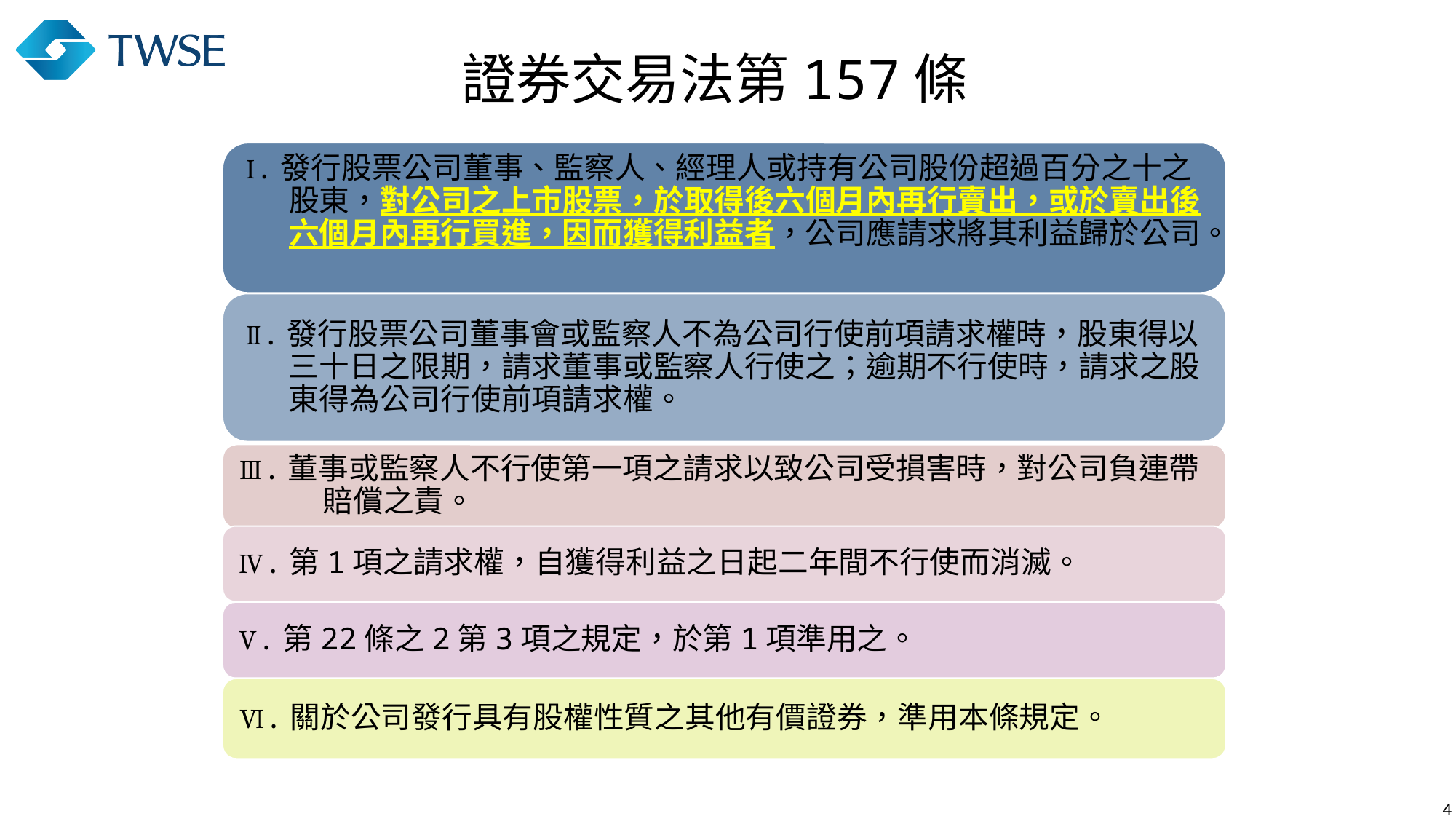

#
證券交易法第157條
Ⅰ.發行股票公司董事、監察人、經理人或持有公司股份超過百分之十之股東，對公司之上市股票，於取得後六個月內再行賣出，或於賣出後六個月內再行買進，因而獲得利益者，公司應請求將其利益歸於公司。
Ⅱ.發行股票公司董事會或監察人不為公司行使前項請求權時，股東得以三十日之限期，請求董事或監察人行使之；逾期不行使時，請求之股東得為公司行使前項請求權。
Ⅲ.董事或監察人不行使第一項之請求以致公司受損害時，對公司負連帶        賠償之責。
Ⅳ.第1項之請求權，自獲得利益之日起二年間不行使而消滅。
Ⅴ.第22條之2第3項之規定，於第1項準用之。
Ⅵ.關於公司發行具有股權性質之其他有價證券，準用本條規定。
4